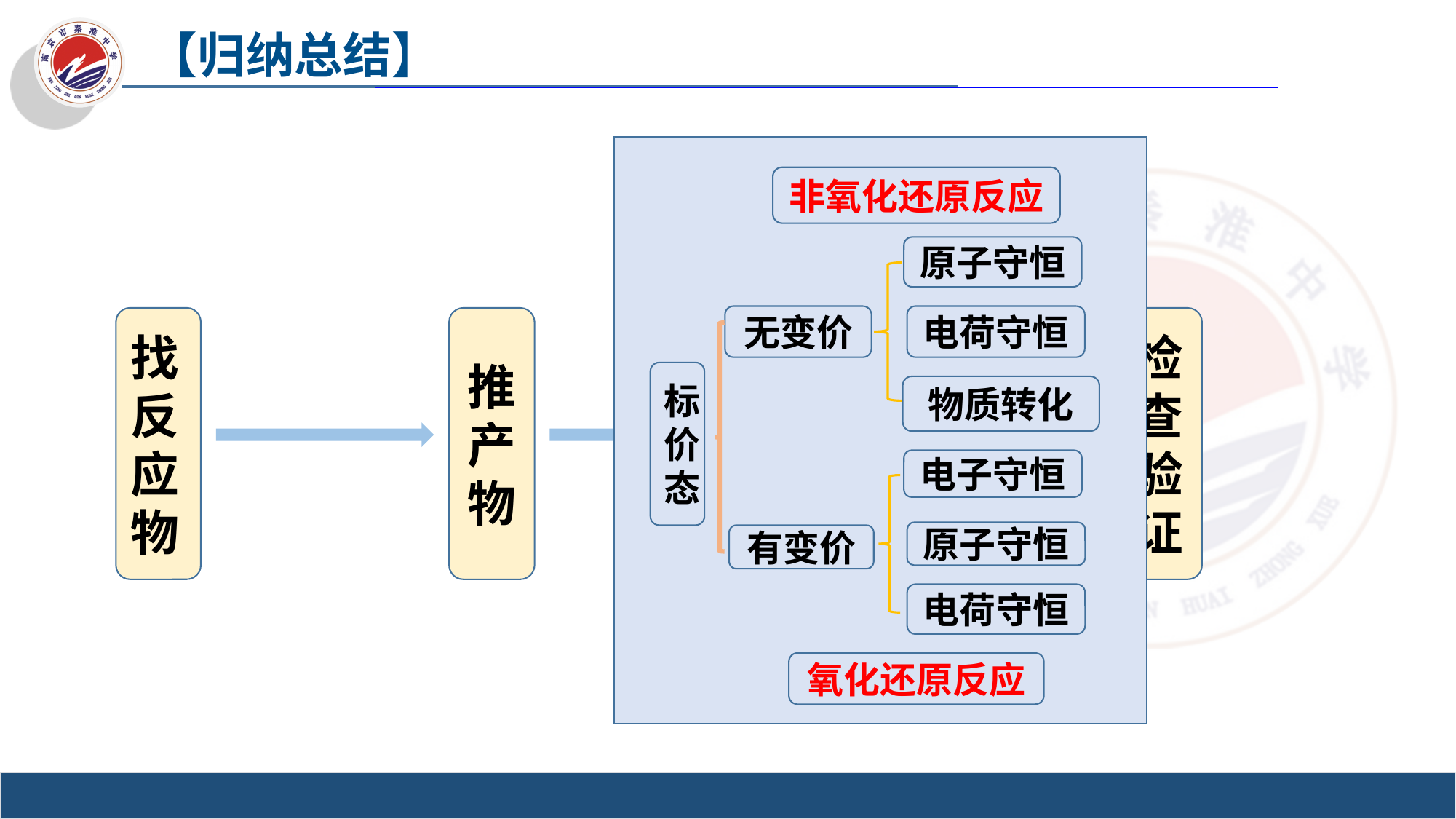

【归纳总结】

非氧化还原反应
原子守恒

无变价
电荷守恒

标价态
物质转化
电子守恒

原子守恒
有变价
电荷守恒
氧化还原反应
找反应物
推产物
配反应
检查验证